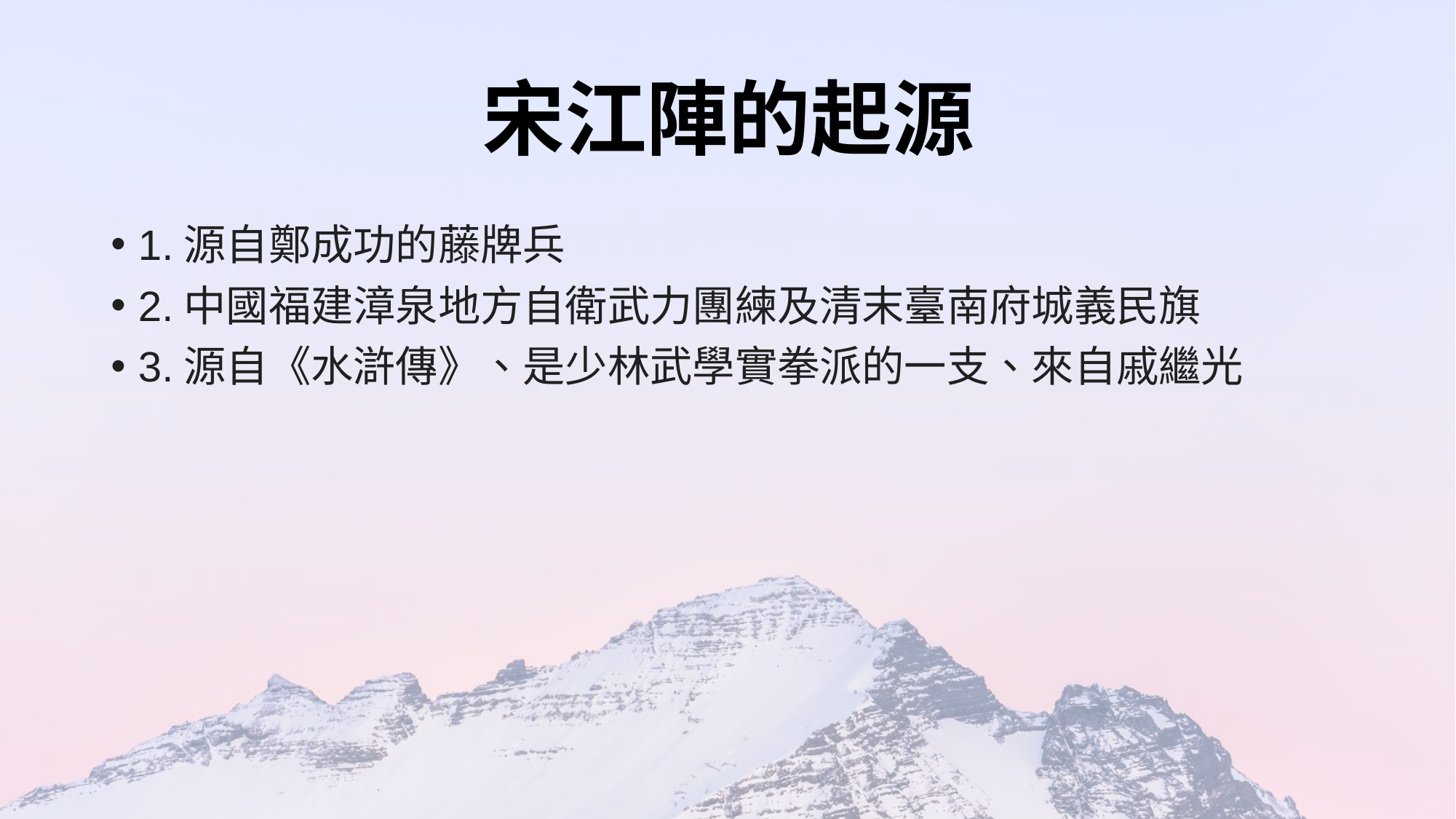

# 宋江陣的起源
1.源自鄭成功的藤牌兵
2.中國福建漳泉地方自衛武力團練及清末臺南府城義民旗
3.源自《水滸傳》、是少林武學實拳派的一支、來自戚繼光